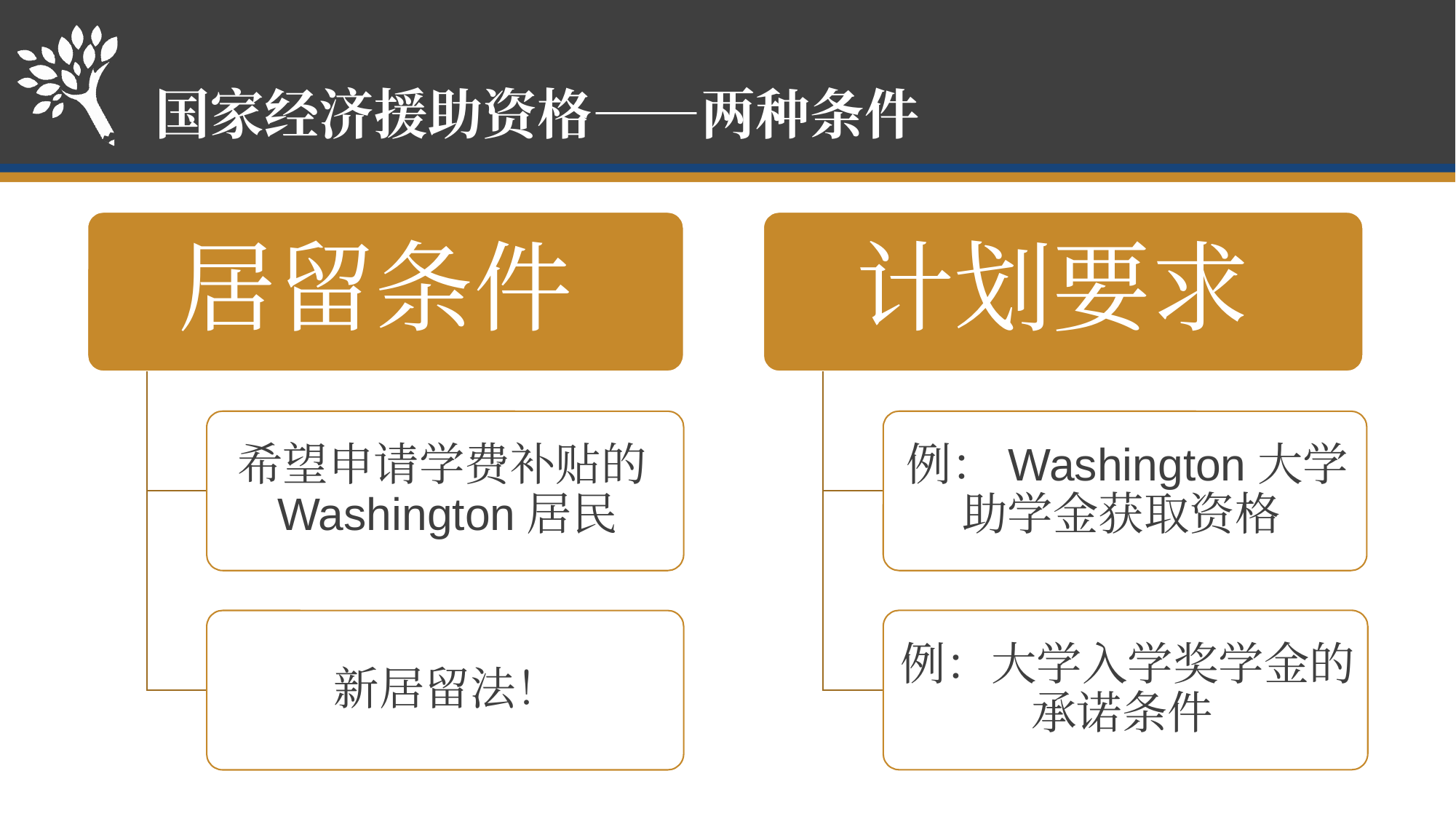

# 国家经济援助资格——两种条件
居留条件
希望申请学费补贴的Washington居民
新居留法！
计划要求
例：Washington大学助学金获取资格
例：大学入学奖学金的承诺条件